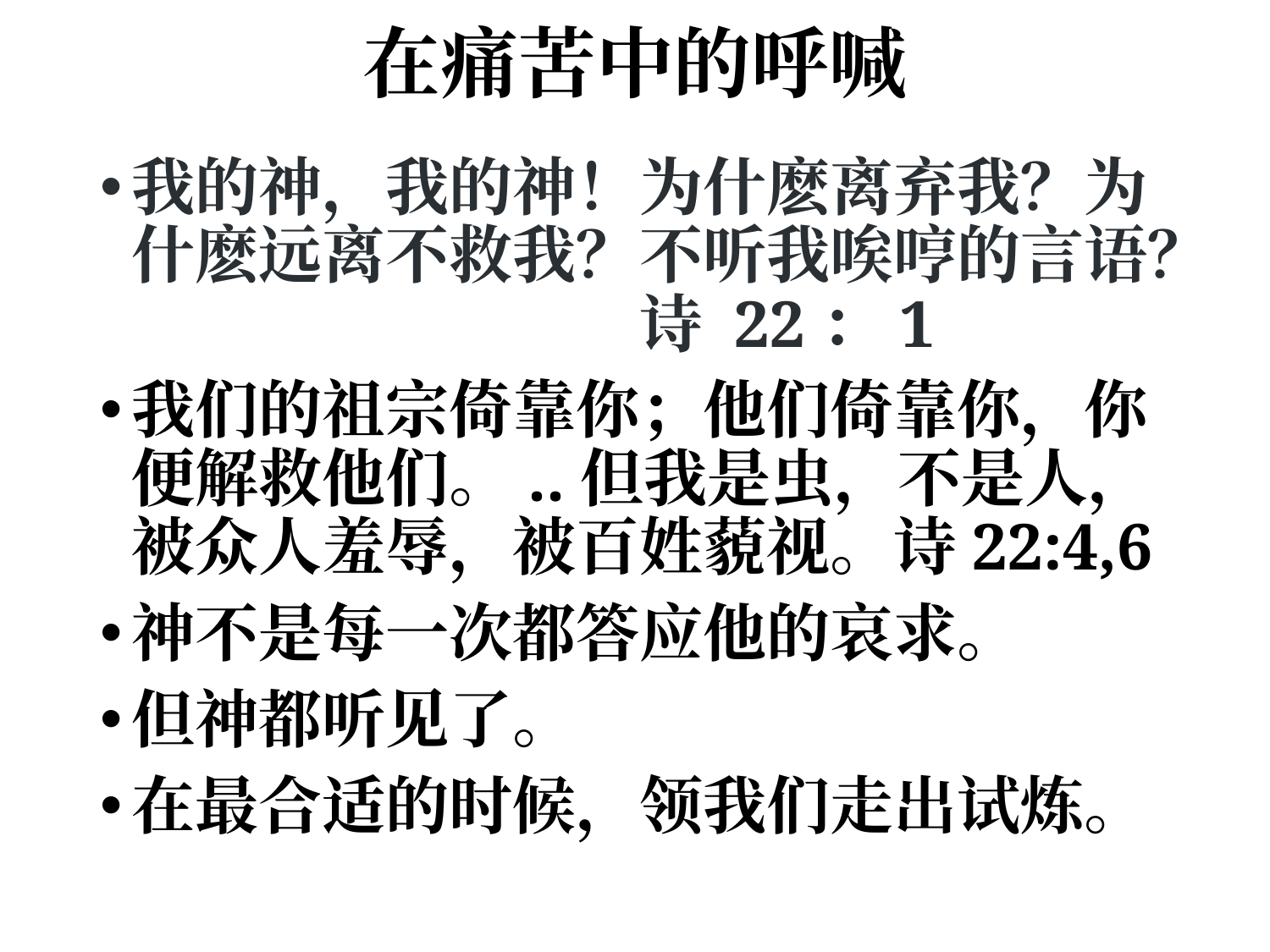

# 在痛苦中的呼喊
我的神，我的神！为什麽离弃我？为什麽远离不救我？不听我唉哼的言语？ 				诗 22：1
我们的祖宗倚靠你；他们倚靠你，你便解救他们。..但我是虫，不是人，被众人羞辱，被百姓藐视。诗22:4,6
神不是每一次都答应他的哀求。
但神都听见了。
在最合适的时候，领我们走出试炼。